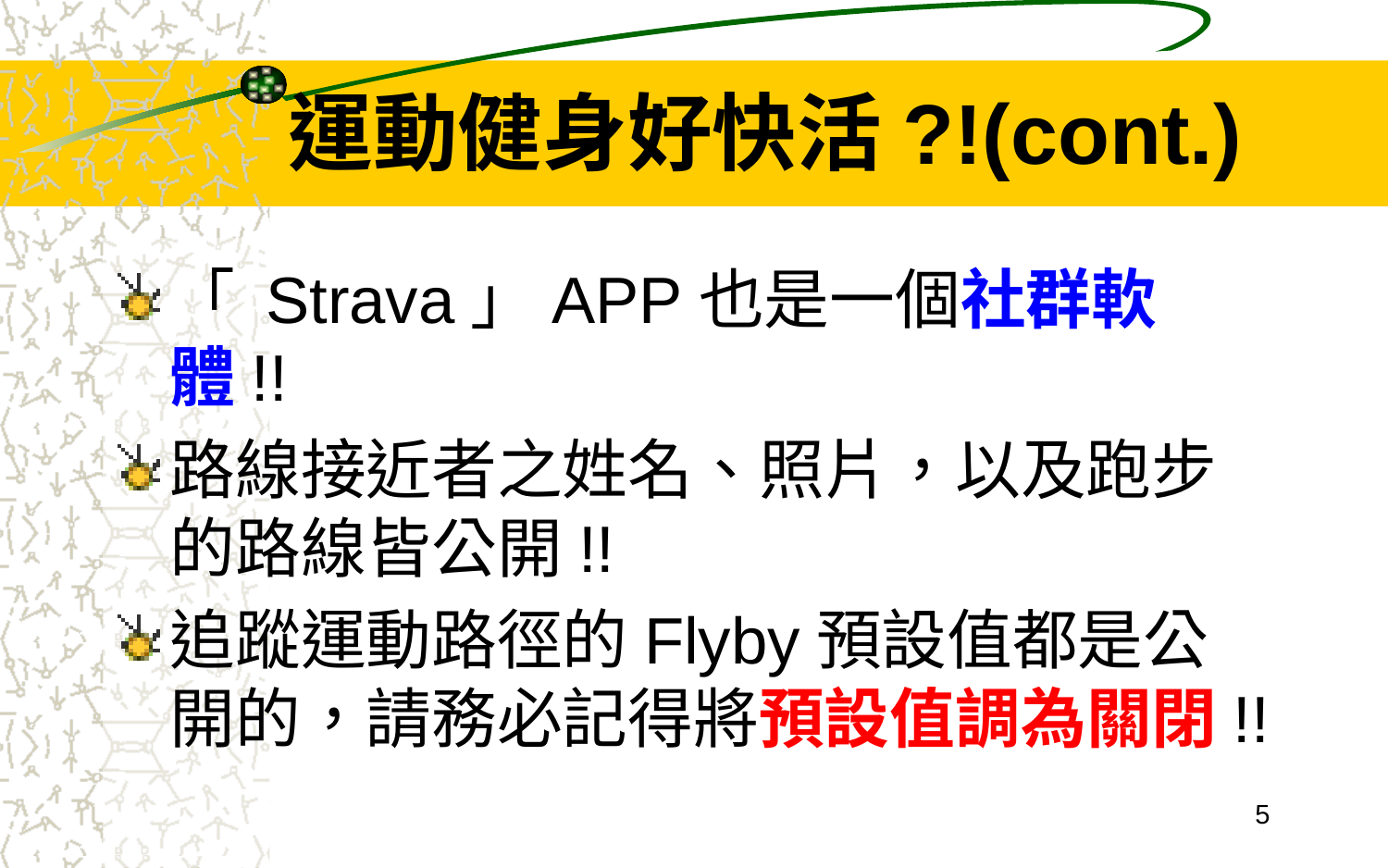

# 運動健身好快活?!(cont.)
「 Strava」APP也是一個社群軟體!!
路線接近者之姓名、照片，以及跑步的路線皆公開!!
追蹤運動路徑的Flyby預設值都是公開的，請務必記得將預設值調為關閉!!
5